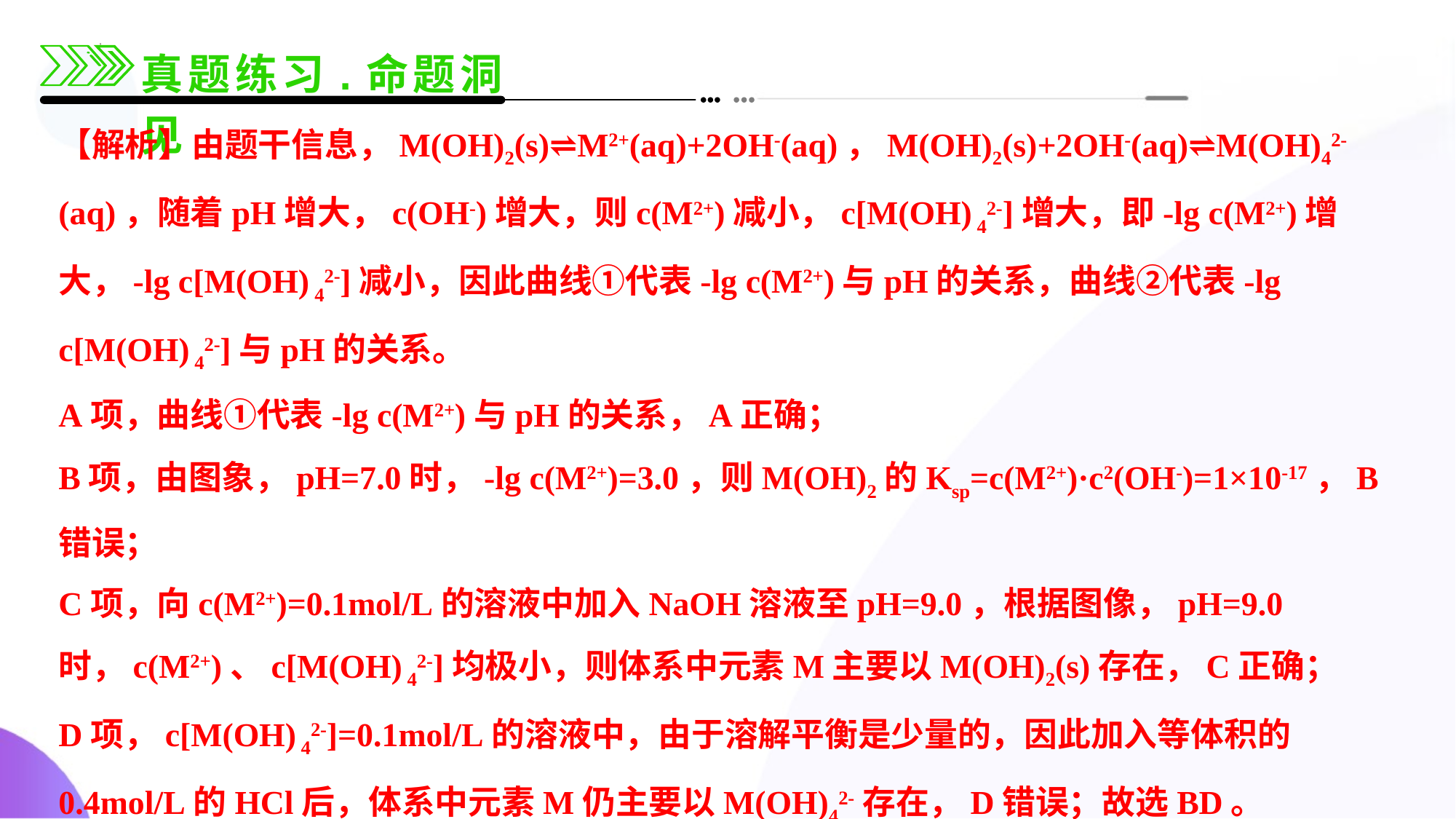

【解析】由题干信息，M(OH)2(s)⇌M2+(aq)+2OH-(aq)，M(OH)2(s)+2OH-(aq)⇌M(OH)42-(aq)，随着pH增大，c(OH-)增大，则c(M2+)减小，c[M(OH) 42-]增大，即-lg c(M2+)增大，-lg c[M(OH) 42-]减小，因此曲线①代表-lg c(M2+)与pH的关系，曲线②代表-lg c[M(OH) 42-]与pH的关系。
A项，曲线①代表-lg c(M2+)与pH的关系，A正确；
B项，由图象，pH=7.0时，-lg c(M2+)=3.0，则M(OH)2的Ksp=c(M2+)·c2(OH-)=1×10-17，B错误；
C项，向c(M2+)=0.1mol/L的溶液中加入NaOH溶液至pH=9.0，根据图像，pH=9.0时，c(M2+)、c[M(OH) 42-]均极小，则体系中元素M主要以M(OH)2(s)存在，C正确；
D项，c[M(OH) 42-]=0.1mol/L的溶液中，由于溶解平衡是少量的，因此加入等体积的0.4mol/L的HCl后，体系中元素M仍主要以M(OH)42-存在，D错误；故选BD。